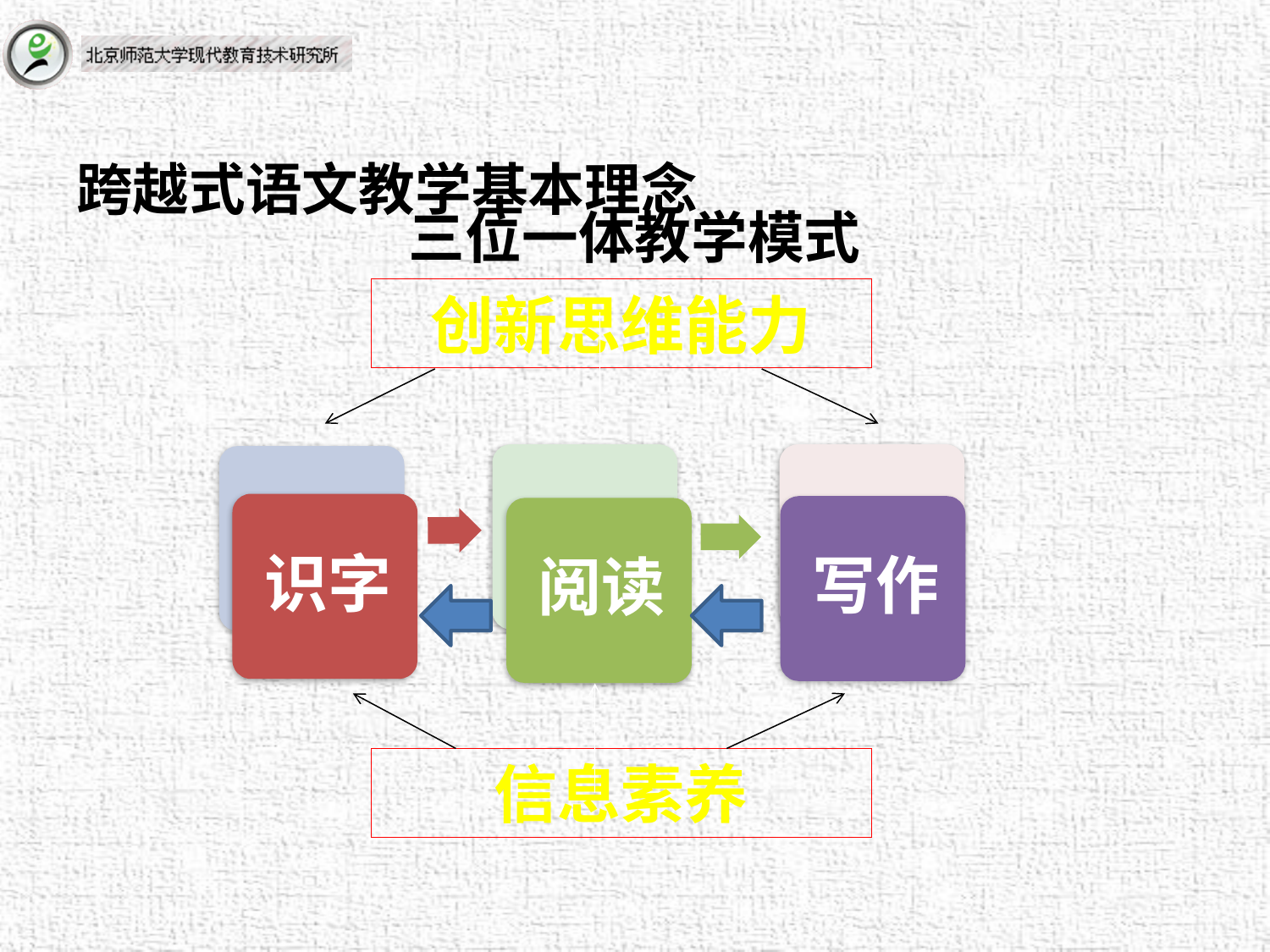

# 跨越式语文教学基本理念
三位一体教学模式
创新思维能力
识字

阅读

写作

信息素养